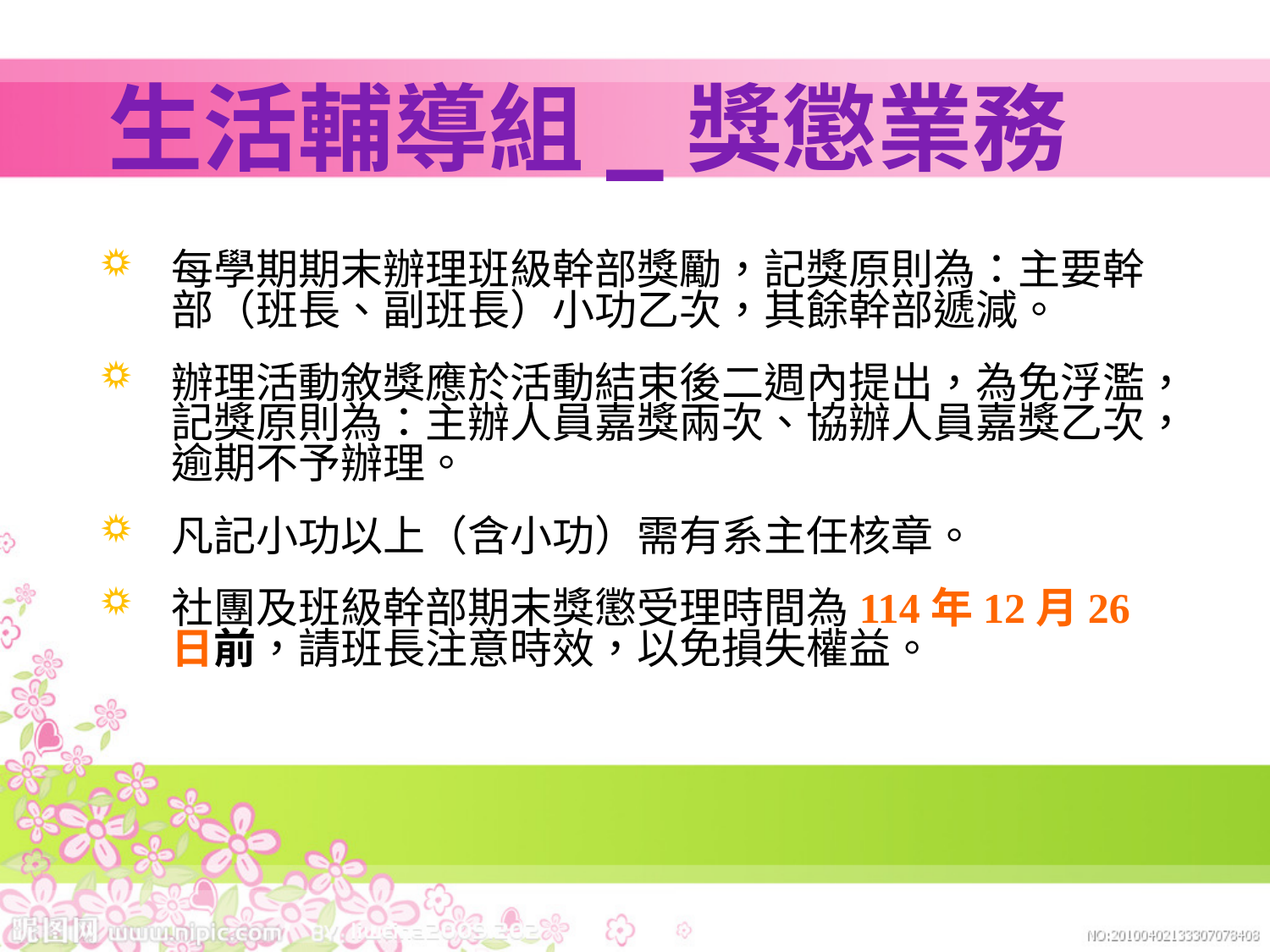

# 生活輔導組_獎懲業務
每學期期末辦理班級幹部獎勵，記獎原則為：主要幹部（班長、副班長）小功乙次，其餘幹部遞減。
辦理活動敘獎應於活動結束後二週內提出，為免浮濫，記獎原則為：主辦人員嘉獎兩次、協辦人員嘉獎乙次，逾期不予辦理。
凡記小功以上（含小功）需有系主任核章。
社團及班級幹部期末獎懲受理時間為114年12月26日前，請班長注意時效，以免損失權益。